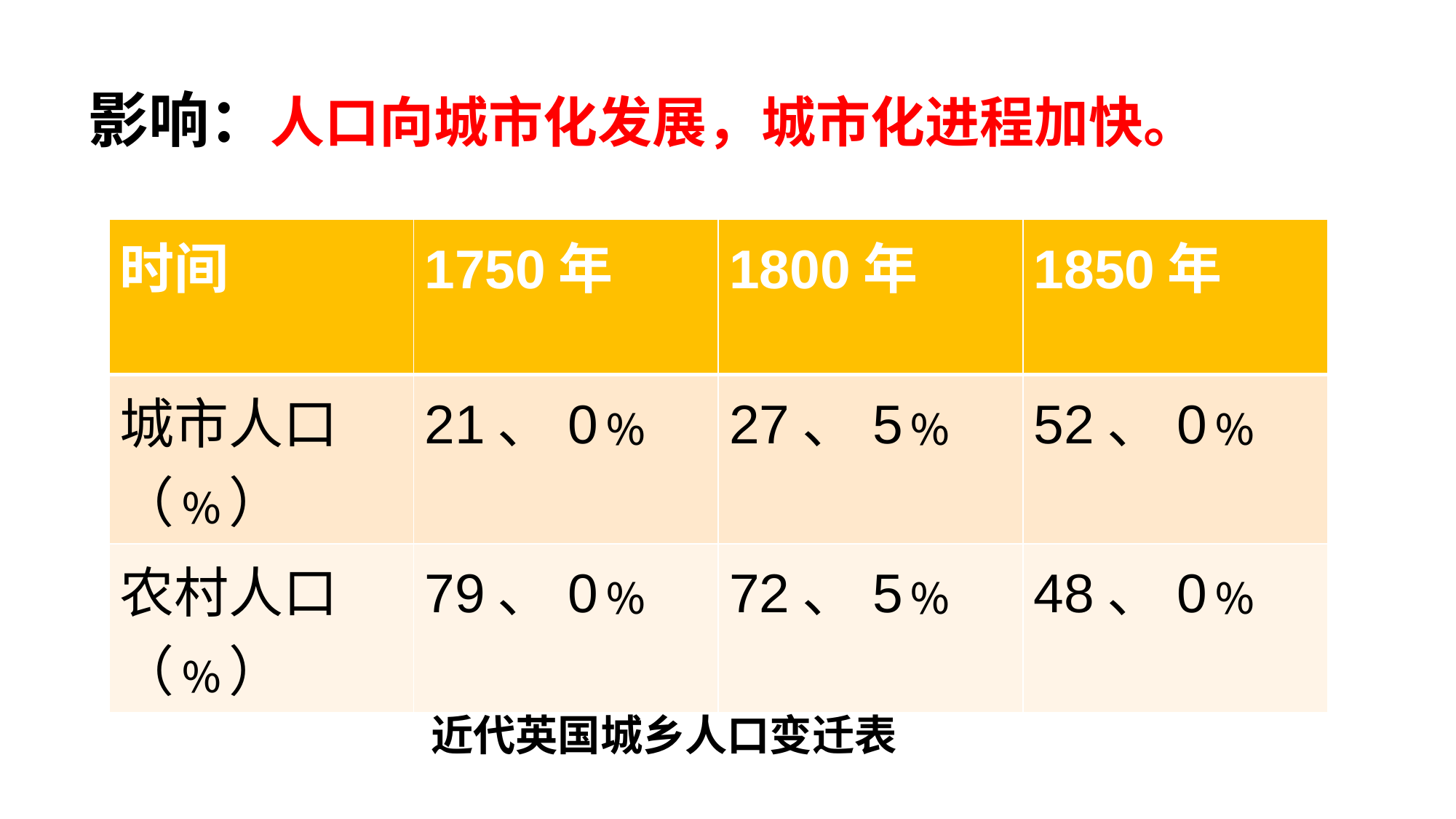

# 影响：人口向城市化发展，城市化进程加快。
| 时间 | 1750年 | 1800年 | 1850年 |
| --- | --- | --- | --- |
| 城市人口（﹪） | 21、0﹪ | 27、5﹪ | 52、0﹪ |
| 农村人口（﹪） | 79、0﹪ | 72、5﹪ | 48、0﹪ |
近代英国城乡人口变迁表